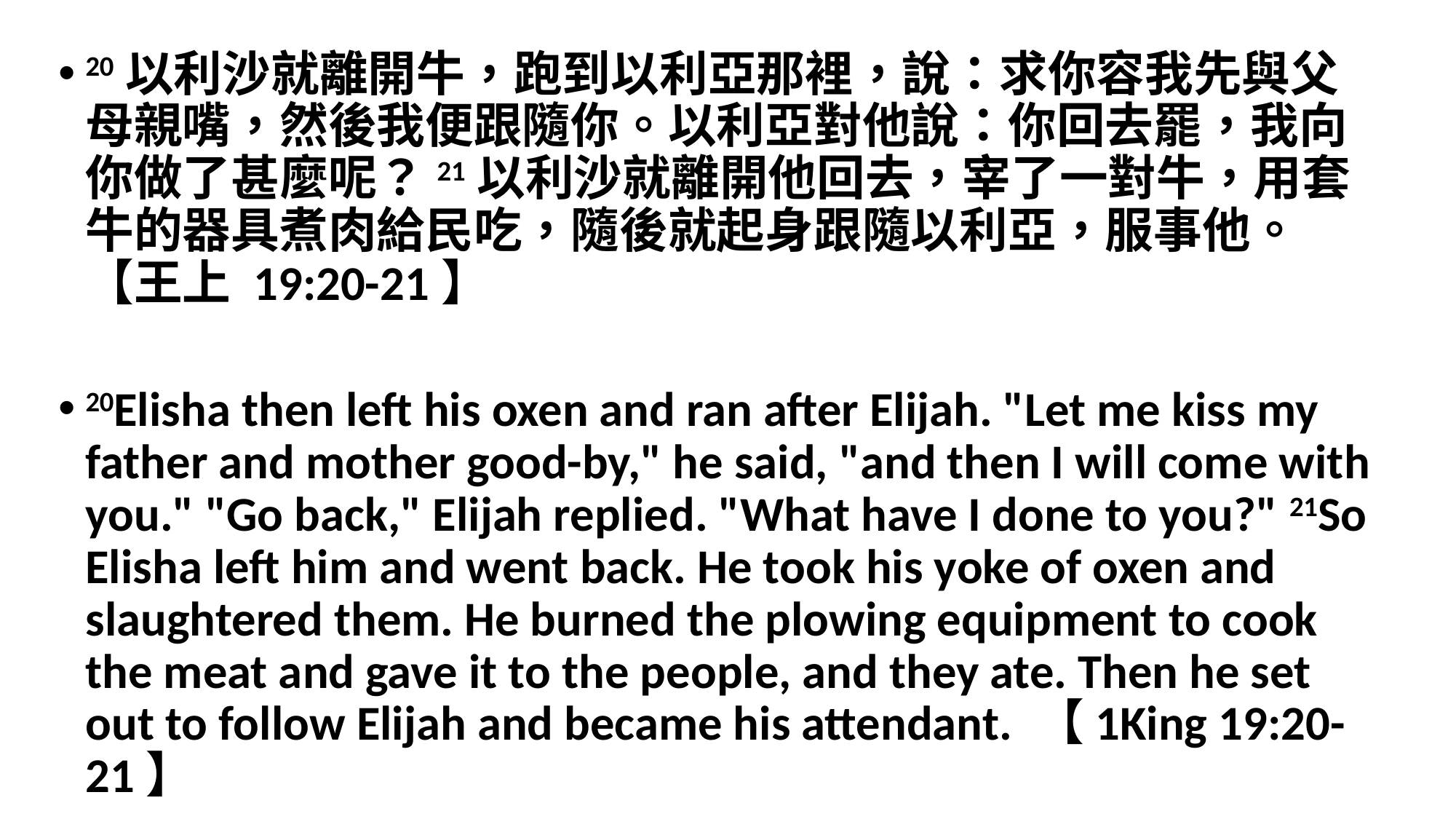

20以利沙就離開牛，跑到以利亞那裡，說：求你容我先與父母親嘴，然後我便跟隨你。以利亞對他說：你回去罷，我向你做了甚麼呢？21以利沙就離開他回去，宰了一對牛，用套牛的器具煮肉給民吃，隨後就起身跟隨以利亞，服事他。【王上 19:20-21】
20Elisha then left his oxen and ran after Elijah. "Let me kiss my father and mother good-by," he said, "and then I will come with you." "Go back," Elijah replied. "What have I done to you?" 21So Elisha left him and went back. He took his yoke of oxen and slaughtered them. He burned the plowing equipment to cook the meat and gave it to the people, and they ate. Then he set out to follow Elijah and became his attendant. 【1King 19:20-21】

#